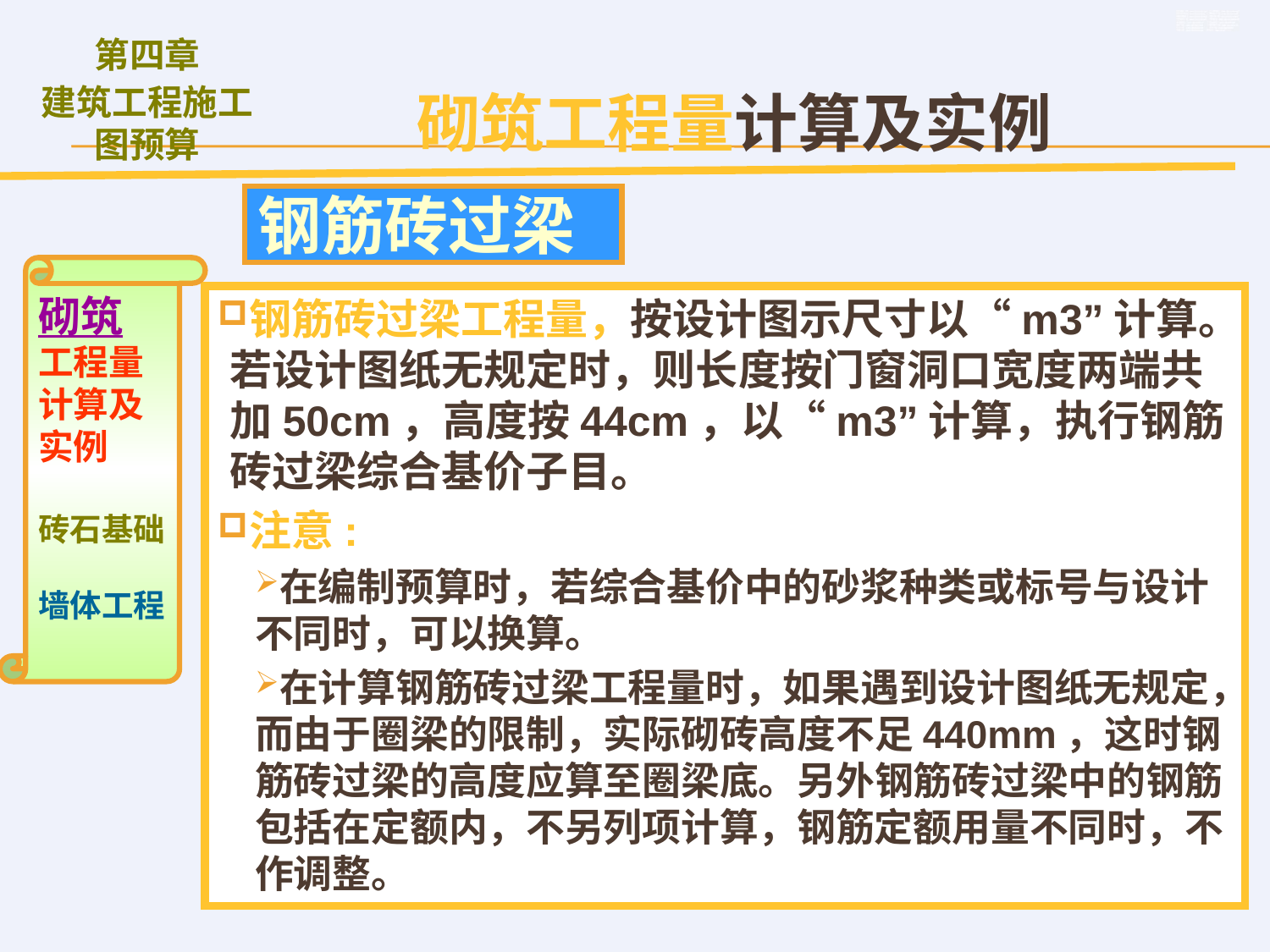

砌筑工程量计算及实例
钢筋砖过梁
砌筑
工程量计算及实例

砖石基础

墙体工程

钢筋砖过梁工程量，按设计图示尺寸以“m3”计算。若设计图纸无规定时，则长度按门窗洞口宽度两端共加50cm，高度按44cm，以“m3”计算，执行钢筋砖过梁综合基价子目。
注意:
在编制预算时，若综合基价中的砂浆种类或标号与设计不同时，可以换算。
在计算钢筋砖过梁工程量时，如果遇到设计图纸无规定，而由于圈梁的限制，实际砌砖高度不足440mm，这时钢筋砖过梁的高度应算至圈梁底。另外钢筋砖过梁中的钢筋包括在定额内，不另列项计算，钢筋定额用量不同时，不作调整。
70